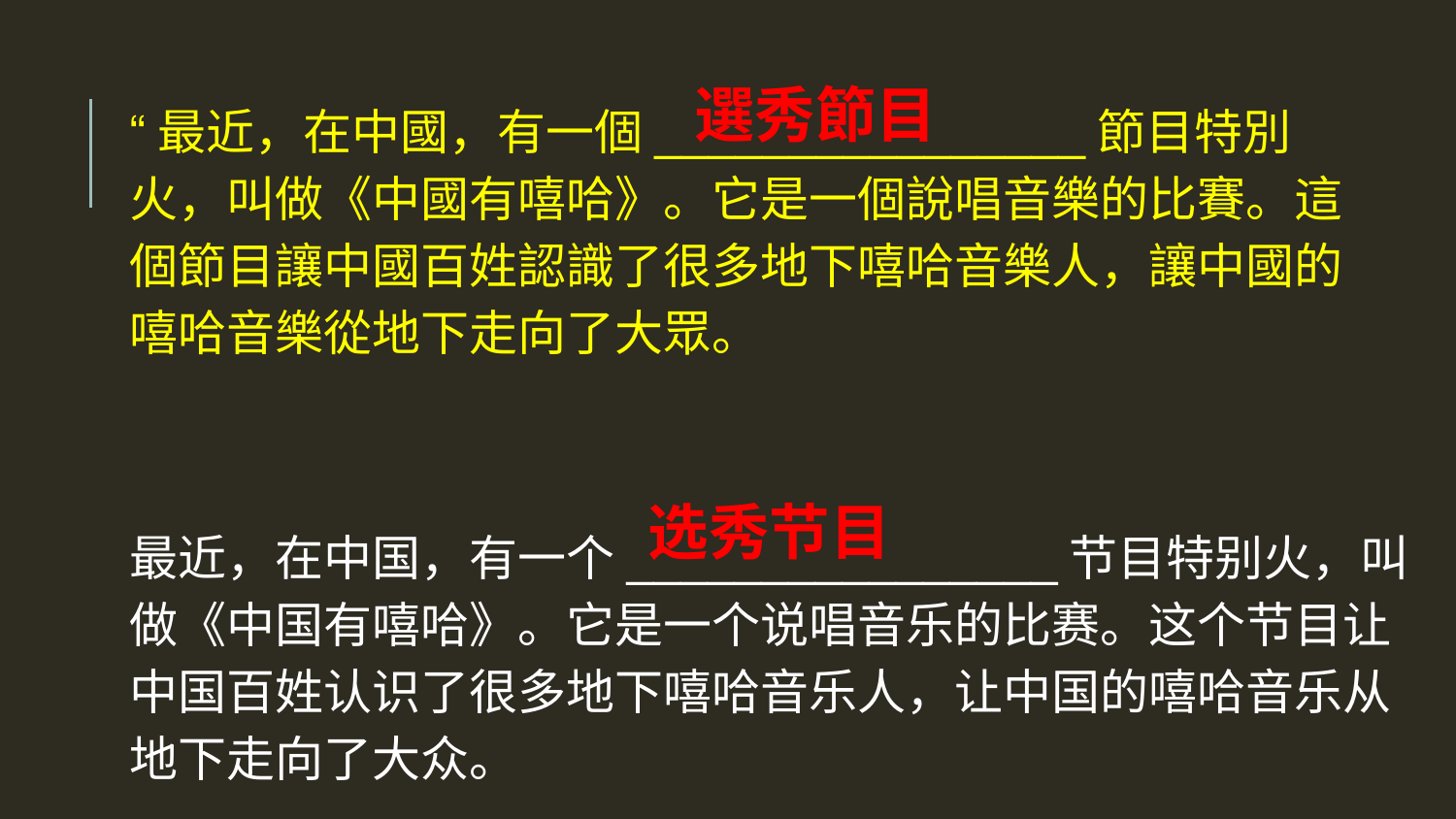

選秀節目
“最近，在中國，有一個________________節目特別火，叫做《中國有嘻哈》。它是一個說唱音樂的比賽。這個節目讓中國百姓認識了很多地下嘻哈音樂人，讓中國的嘻哈音樂從地下走向了大眾。

选秀节目
最近，在中国，有一个________________节目特别火，叫做《中国有嘻哈》。它是一个说唱音乐的比赛。这个节目让中国百姓认识了很多地下嘻哈音乐人，让中国的嘻哈音乐从地下走向了大众。